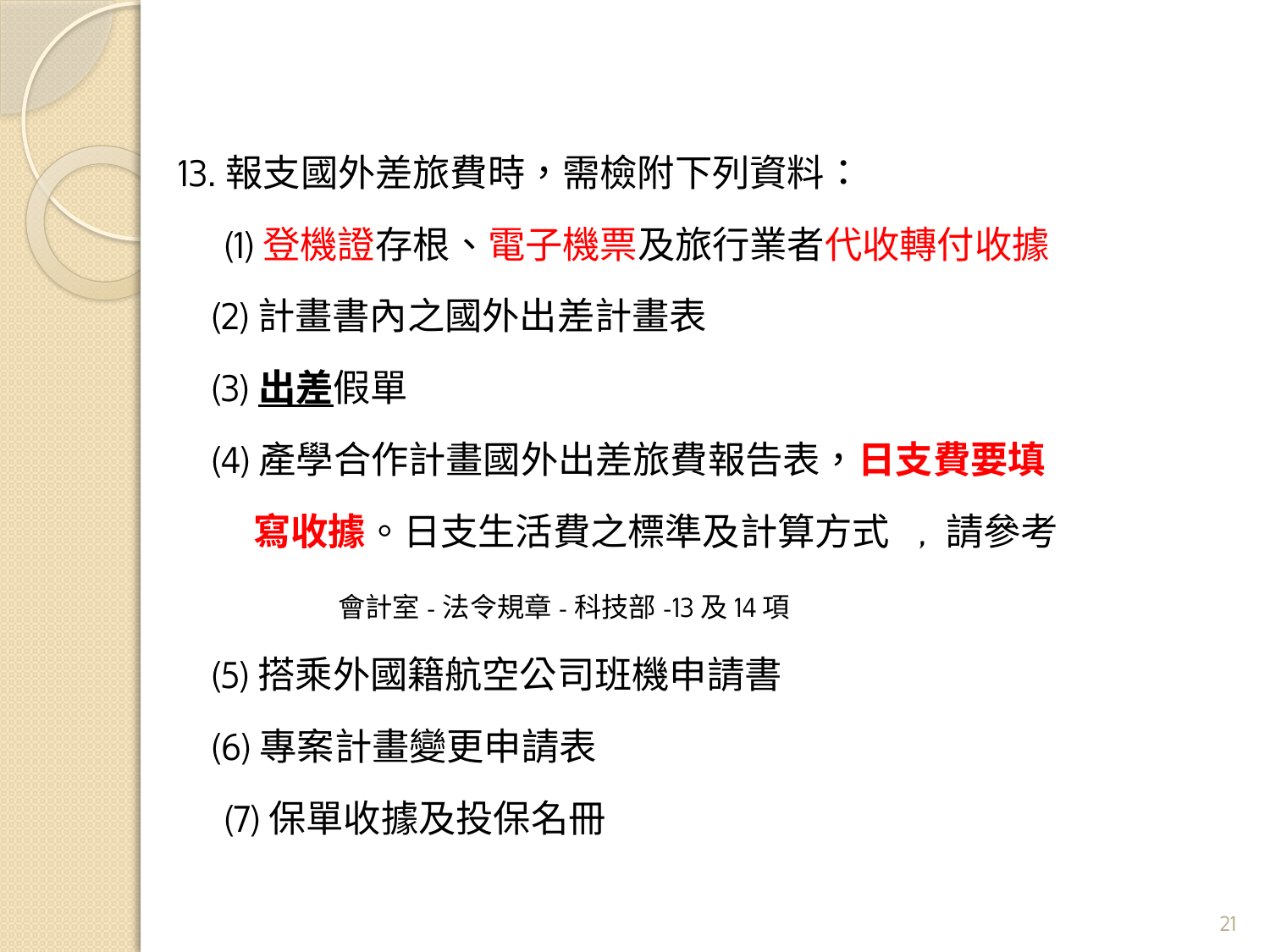

13.報支國外差旅費時，需檢附下列資料：
　(1)登機證存根、電子機票及旅行業者代收轉付收據
   (2)計畫書內之國外出差計畫表
   (3)出差假單
   (4)產學合作計畫國外出差旅費報告表，日支費要填
　　寫收據。日支生活費之標準及計算方式 , 請參考
        會計室-法令規章-科技部-13及14項
   (5)搭乘外國籍航空公司班機申請書
   (6)專案計畫變更申請表
　(7)保單收據及投保名冊
21